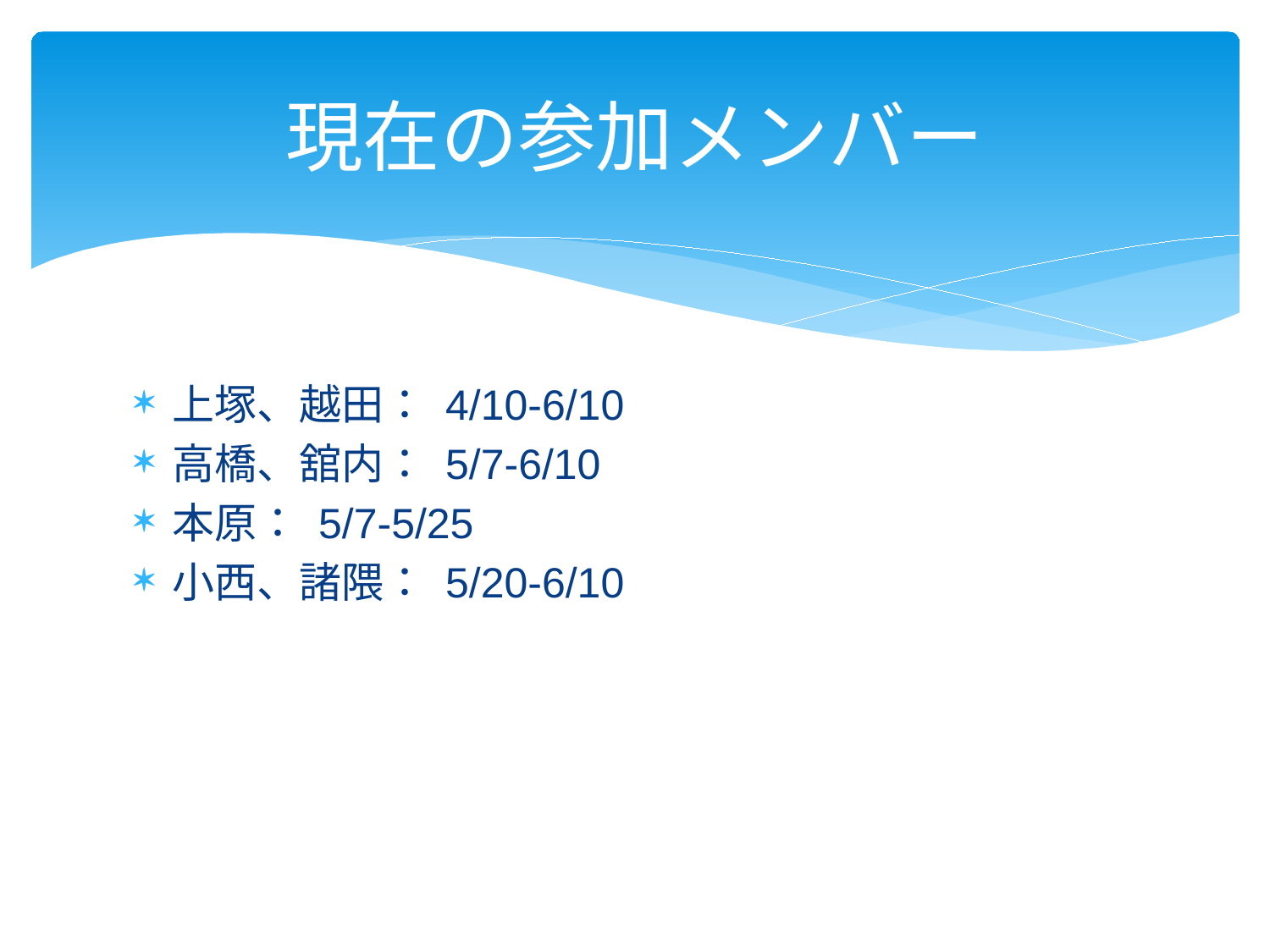

# 現在の参加メンバー
上塚、越田： 4/10-6/10
高橋、舘内： 5/7-6/10
本原： 5/7-5/25
小西、諸隈： 5/20-6/10